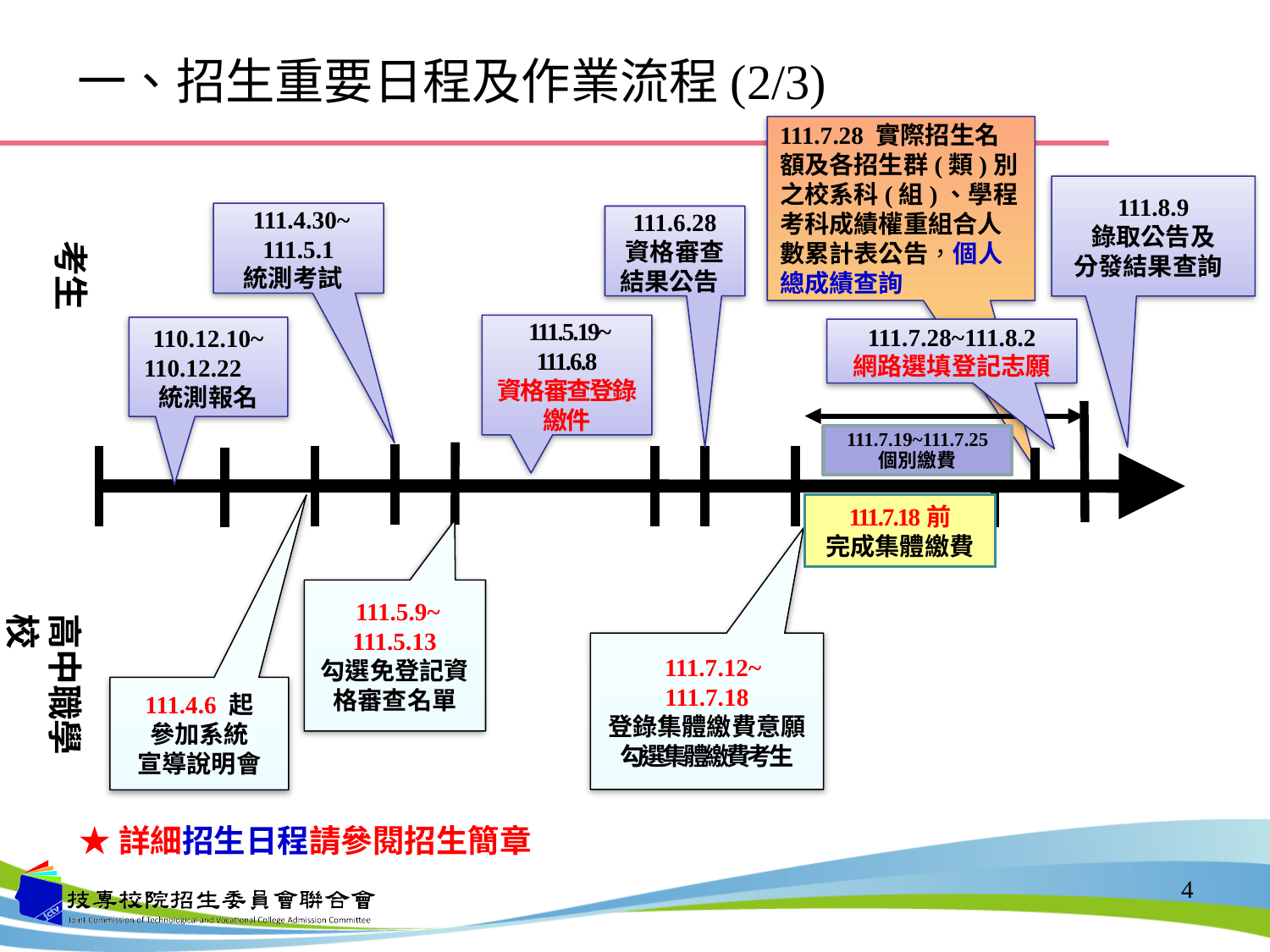

# 一、招生重要日程及作業流程(2/3)
111.7.28 實際招生名額及各招生群(類)別之校系科(組)、學程考科成績權重組合人數累計表公告，個人總成績查詢
111.8.9
錄取公告及
分發結果查詢
 111.4.30~
111.5.1
統測考試
111.6.28
資格審查
結果公告
考生
 111.5.19~
111.6.8
資格審查登錄繳件
110.12.10~
 110.12.22
統測報名
111.7.28~111.8.2
網路選填登記志願
111.7.19~111.7.25
個別繳費
111.7.18前
完成集體繳費
 111.5.9~
111.5.13
勾選免登記資格審查名單
高中職學校
  111.7.12~
111.7.18
登錄集體繳費意願
勾選集體繳費考生
111.4.6 起
參加系統
宣導說明會
★詳細招生日程請參閱招生簡章
4